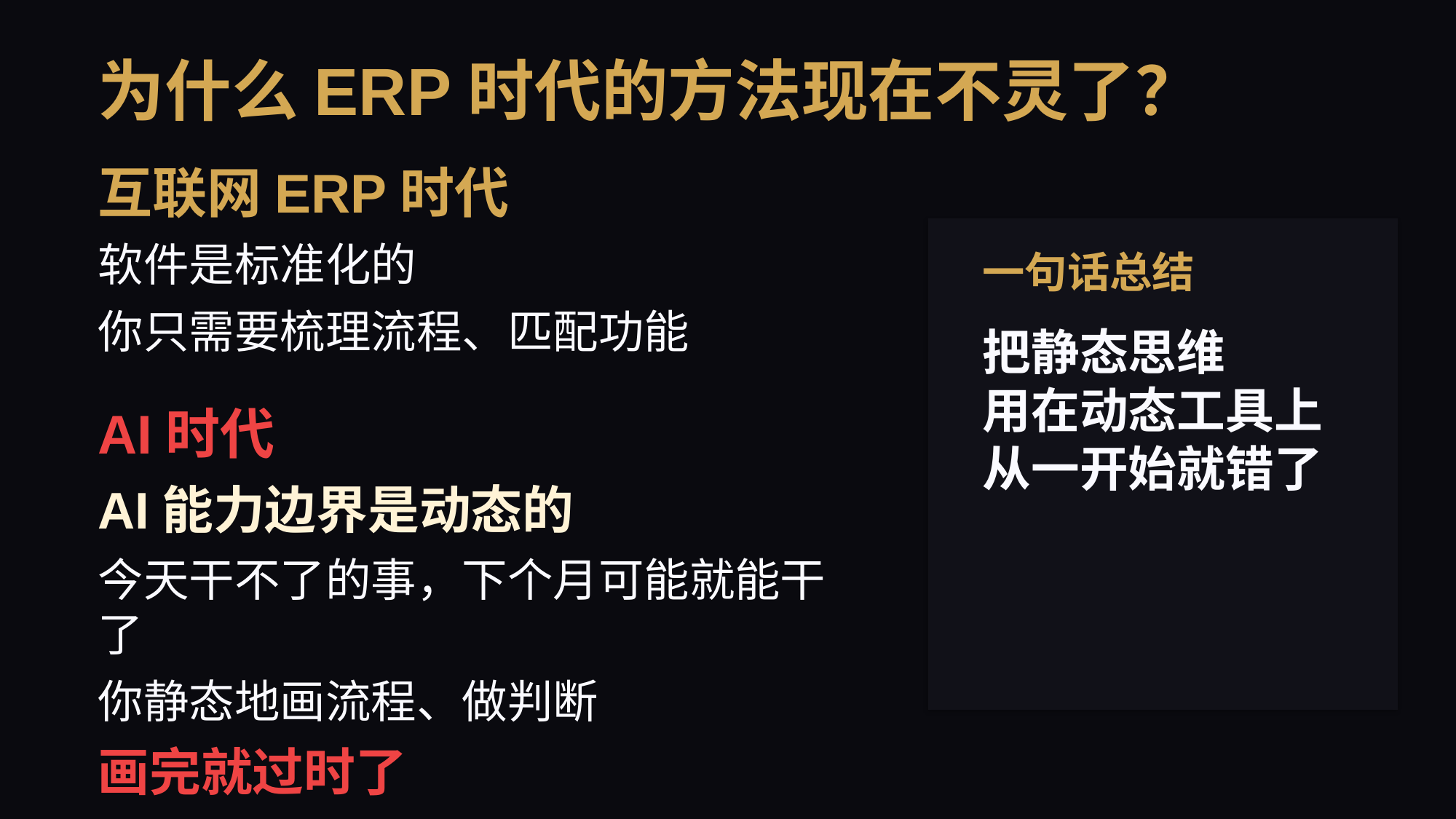

为什么ERP时代的方法现在不灵了？
互联网ERP时代
软件是标准化的
你只需要梳理流程、匹配功能

AI时代
AI能力边界是动态的
今天干不了的事，下个月可能就能干了
你静态地画流程、做判断
画完就过时了

一句话总结
把静态思维
用在动态工具上
从一开始就错了